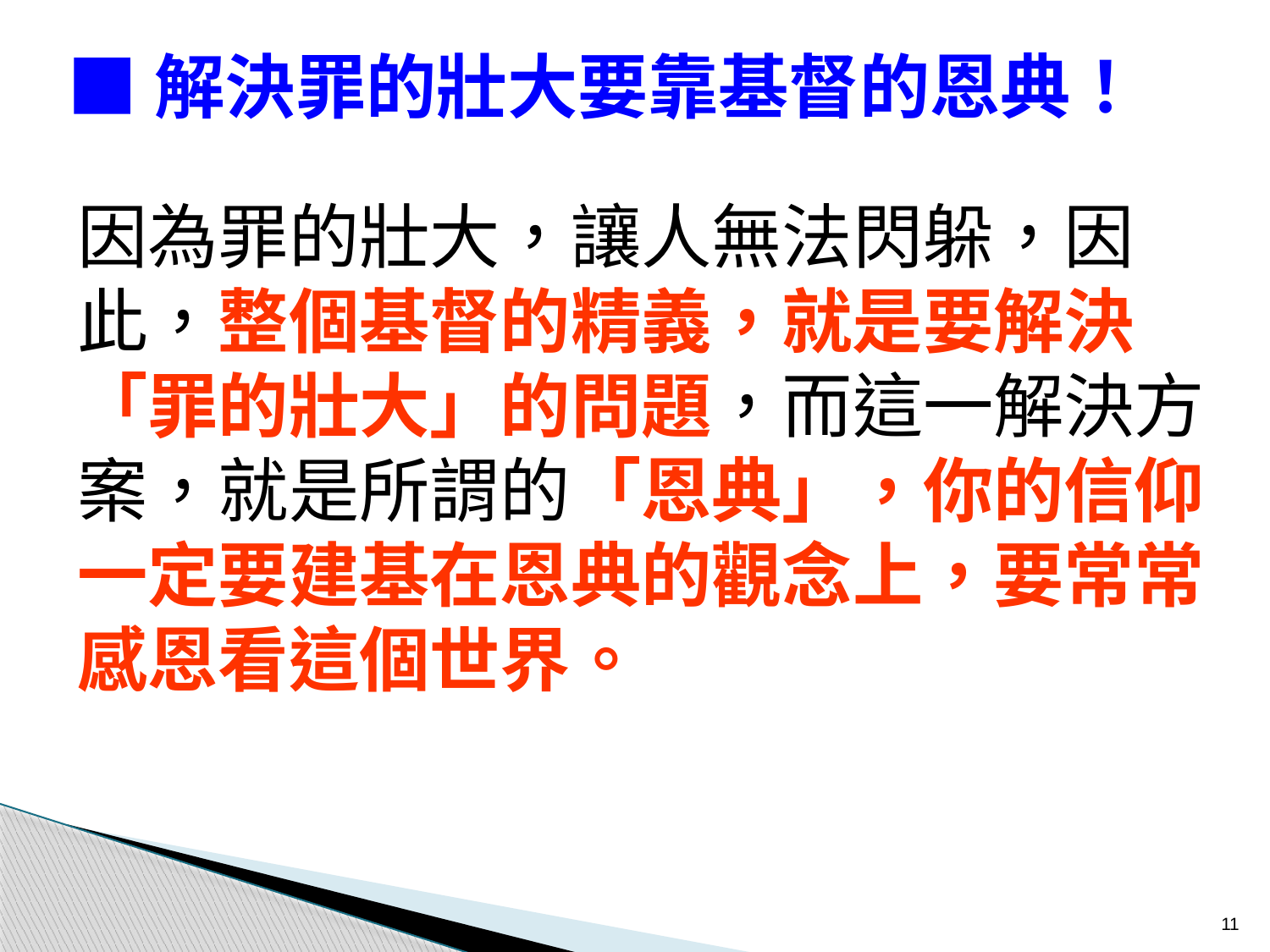

■解決罪的壯大要靠基督的恩典！
因為罪的壯大，讓人無法閃躲，因此，整個基督的精義，就是要解決「罪的壯大」的問題，而這一解決方案，就是所謂的「恩典」，你的信仰一定要建基在恩典的觀念上，要常常感恩看這個世界。
11